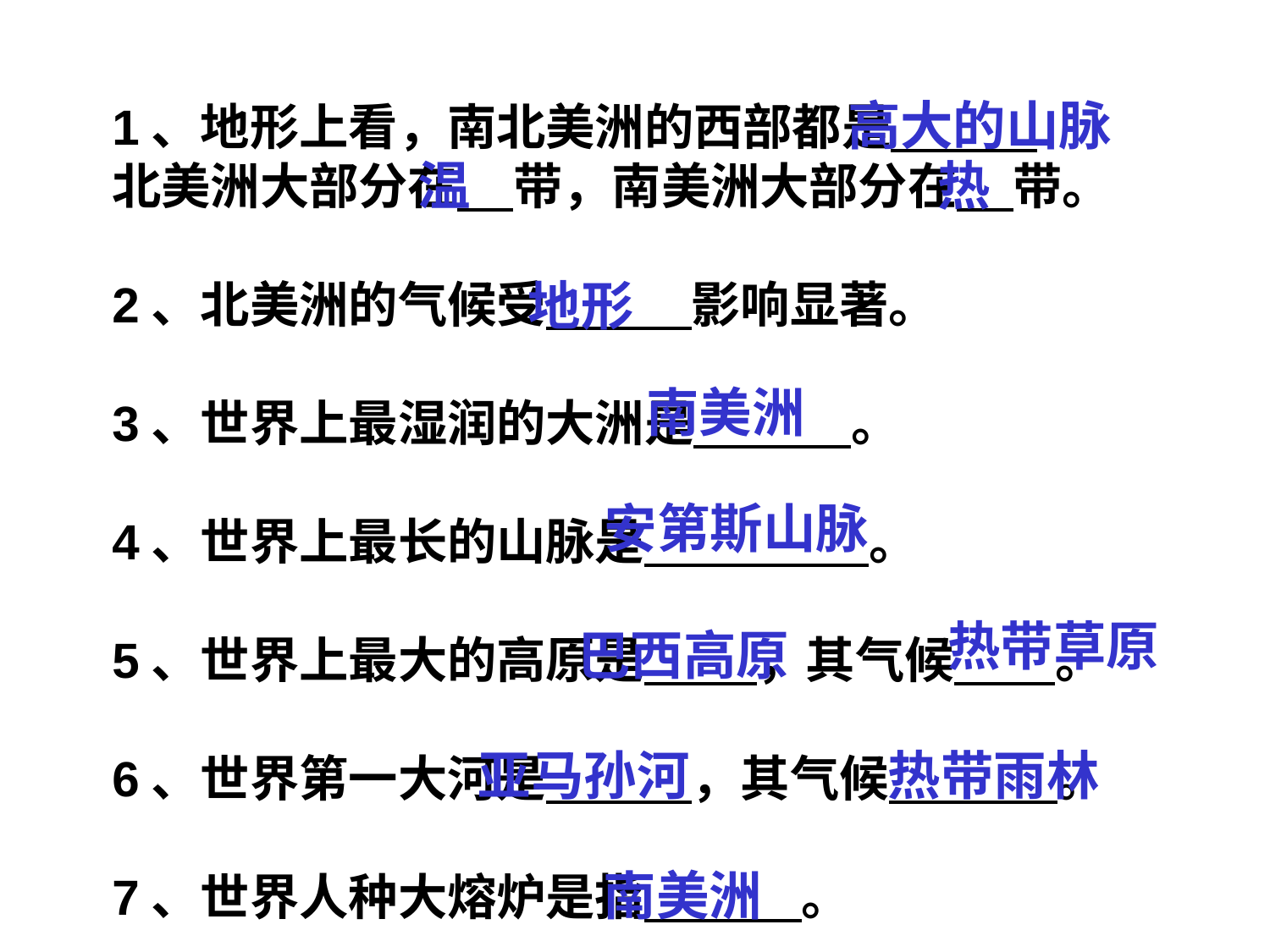

1、地形上看，南北美洲的西部都是
北美洲大部分在     带，南美洲大部分在     带。

2、北美洲的气候受             影响显著。

3、世界上最湿润的大洲是              。

4、世界上最长的山脉是                    。

5、世界上最大的高原是          ，其气候         。

6、世界第一大河是             ，其气候               。

7、世界人种大熔炉是指              。
高大的山脉
温
热
地形
南美洲
安第斯山脉
热带草原
巴西高原
亚马孙河
热带雨林
南美洲